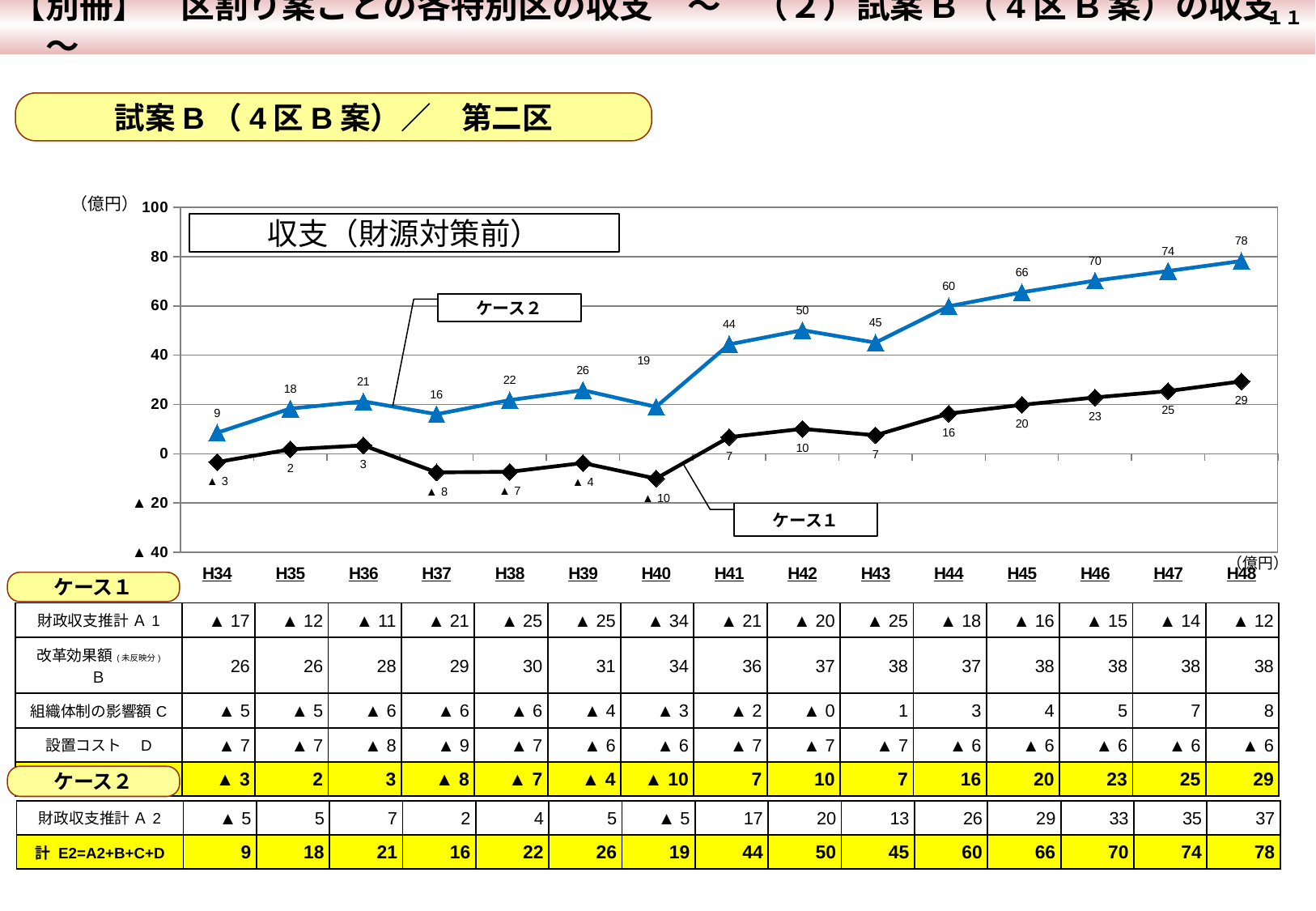

【別冊】　区割り案ごとの各特別区の収支　～　（２）試案B（4区B案）の収支　～
 １１
試案B（4区B案）／　第二区

### Chart

| Category | 計 E=A'+B+C+D | 計 E=A+B+C+D |
|---|---|---|
| H34 | 8.50377017679294 | -3.401839823207059 |
| H35 | 18.314481499374427 | 1.7786014993744255 |
| H36 | 21.250790367776776 | 3.3895903677767736 |
| H37 | 16.018003261376254 | -7.5788267386237465 |
| H38 | 21.76364924902163 | -7.3460607509783635 |
| H39 | 25.80016665404808 | -3.7781533459519188 |
| H40 | 19.01390505668602 | -10.095814943313986 |
| H41 | 44.392380263242714 | 6.7317502632427315 |
| H42 | 50.15860697214883 | 10.077396972148847 |
| H43 | 45.10796372404141 | 7.494683724041425 |
| H44 | 59.84787499400055 | 16.276564994000566 |
| H45 | 65.53102596612304 | 19.831575966123054 |
| H46 | 70.2593903824624 | 22.83455038246242 |
| H47 | 74.17139922248667 | 25.412699222486694 |
| H48 | 78.2259903776034 | 29.371220377603397 |
（億円）
収支（財源対策前）
ケース２
ケース１
（億円）
ケース１
| 財政収支推計 Ａ1 | ▲ 17 | ▲ 12 | ▲ 11 | ▲ 21 | ▲ 25 | ▲ 25 | ▲ 34 | ▲ 21 | ▲ 20 | ▲ 25 | ▲ 18 | ▲ 16 | ▲ 15 | ▲ 14 | ▲ 12 |
| --- | --- | --- | --- | --- | --- | --- | --- | --- | --- | --- | --- | --- | --- | --- | --- |
| 改革効果額(未反映分) Ｂ | 26 | 26 | 28 | 29 | 30 | 31 | 34 | 36 | 37 | 38 | 37 | 38 | 38 | 38 | 38 |
| 組織体制の影響額C | ▲ 5 | ▲ 5 | ▲ 6 | ▲ 6 | ▲ 6 | ▲ 4 | ▲ 3 | ▲ 2 | ▲ 0 | 1 | 3 | 4 | 5 | 7 | 8 |
| 設置コスト　D | ▲ 7 | ▲ 7 | ▲ 8 | ▲ 9 | ▲ 7 | ▲ 6 | ▲ 6 | ▲ 7 | ▲ 7 | ▲ 7 | ▲ 6 | ▲ 6 | ▲ 6 | ▲ 6 | ▲ 6 |
| 計 E1=A1+B+C+D | ▲ 3 | 2 | 3 | ▲ 8 | ▲ 7 | ▲ 4 | ▲ 10 | 7 | 10 | 7 | 16 | 20 | 23 | 25 | 29 |
ケース２
| 財政収支推計 Ａ2 | ▲ 5 | 5 | 7 | 2 | 4 | 5 | ▲ 5 | 17 | 20 | 13 | 26 | 29 | 33 | 35 | 37 |
| --- | --- | --- | --- | --- | --- | --- | --- | --- | --- | --- | --- | --- | --- | --- | --- |
| 計 E2=A2+B+C+D | 9 | 18 | 21 | 16 | 22 | 26 | 19 | 44 | 50 | 45 | 60 | 66 | 70 | 74 | 78 |